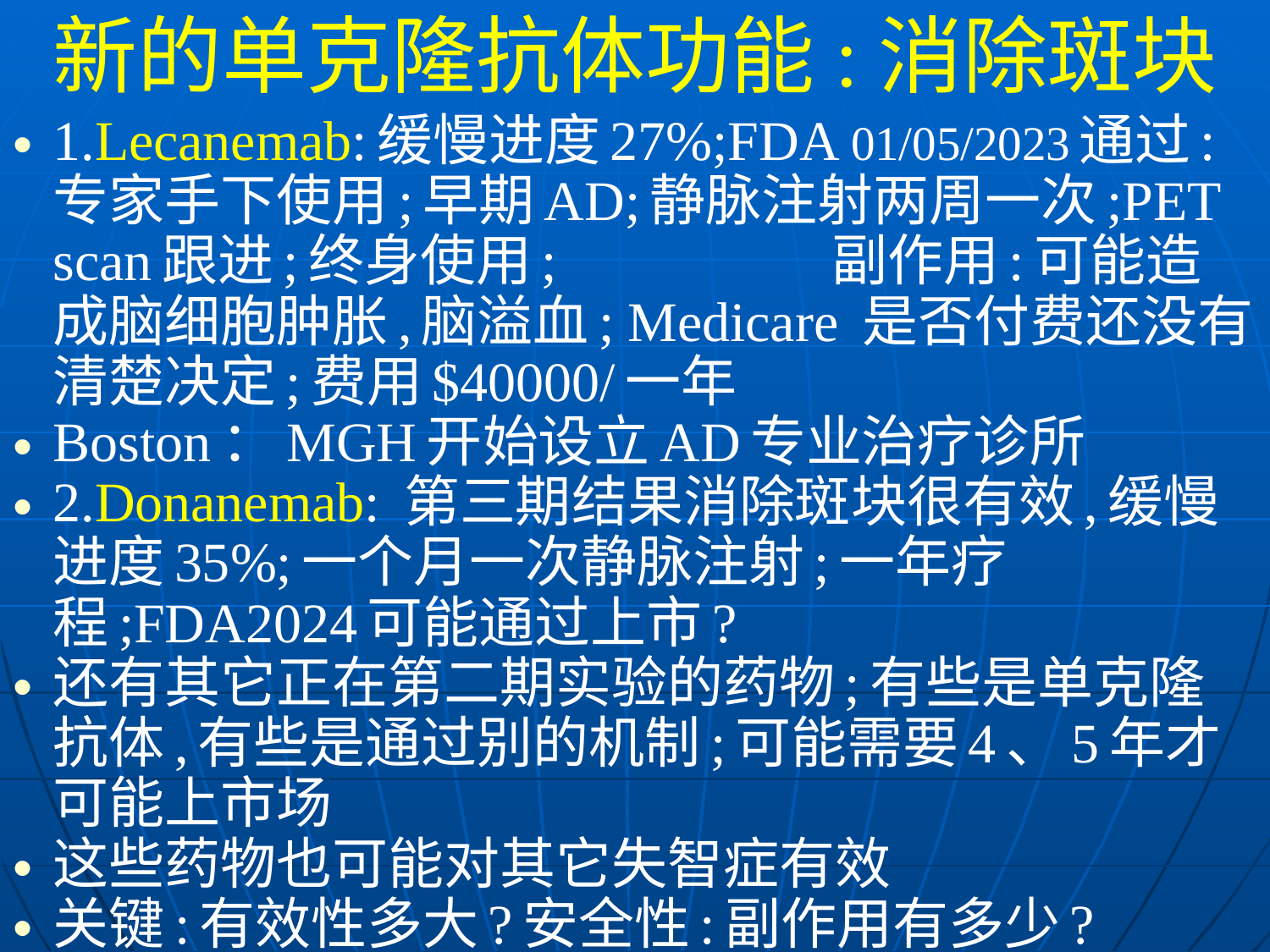

新的单克隆抗体功能:消除斑块
1.Lecanemab:缓慢进度27%;FDA 01/05/2023通过:专家手下使用;早期AD;静脉注射两周一次;PET scan跟进;终身使用;                   副作用:可能造成脑细胞肿胀,脑溢血; Medicare 是否付费还没有清楚决定;费用$40000/一年
Boston：MGH开始设立AD专业治疗诊所
2.Donanemab: 第三期结果消除斑块很有效,缓慢进度35%;一个月一次静脉注射;一年疗程;FDA2024可能通过上市?
还有其它正在第二期实验的药物;有些是单克隆抗体,有些是通过别的机制;可能需要4、5年才可能上市场
这些药物也可能对其它失智症有效
关键:有效性多大?安全性:副作用有多少?